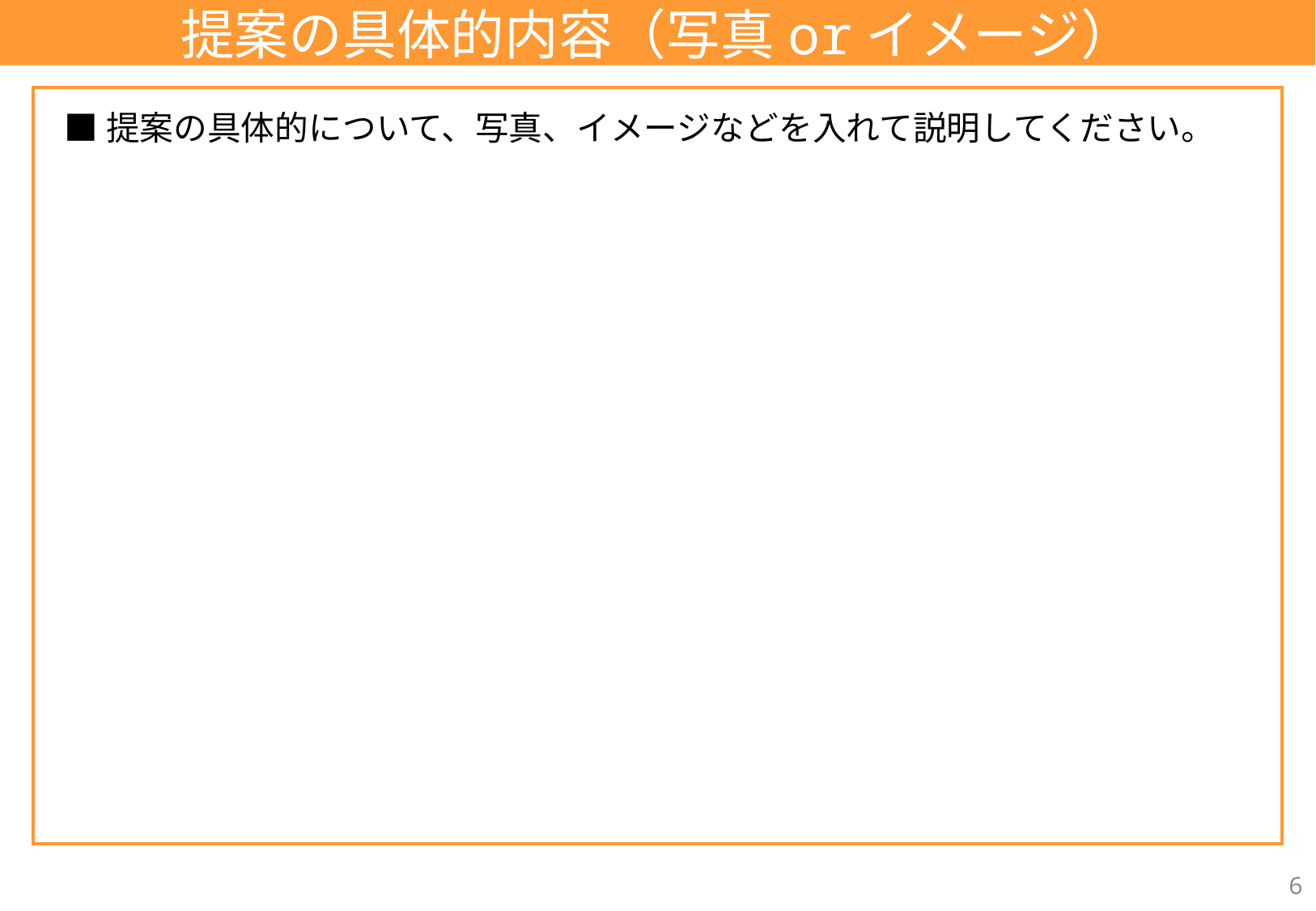

提案の具体的内容（写真orイメージ）

■提案の具体的について、写真、イメージなどを入れて説明してください。
6